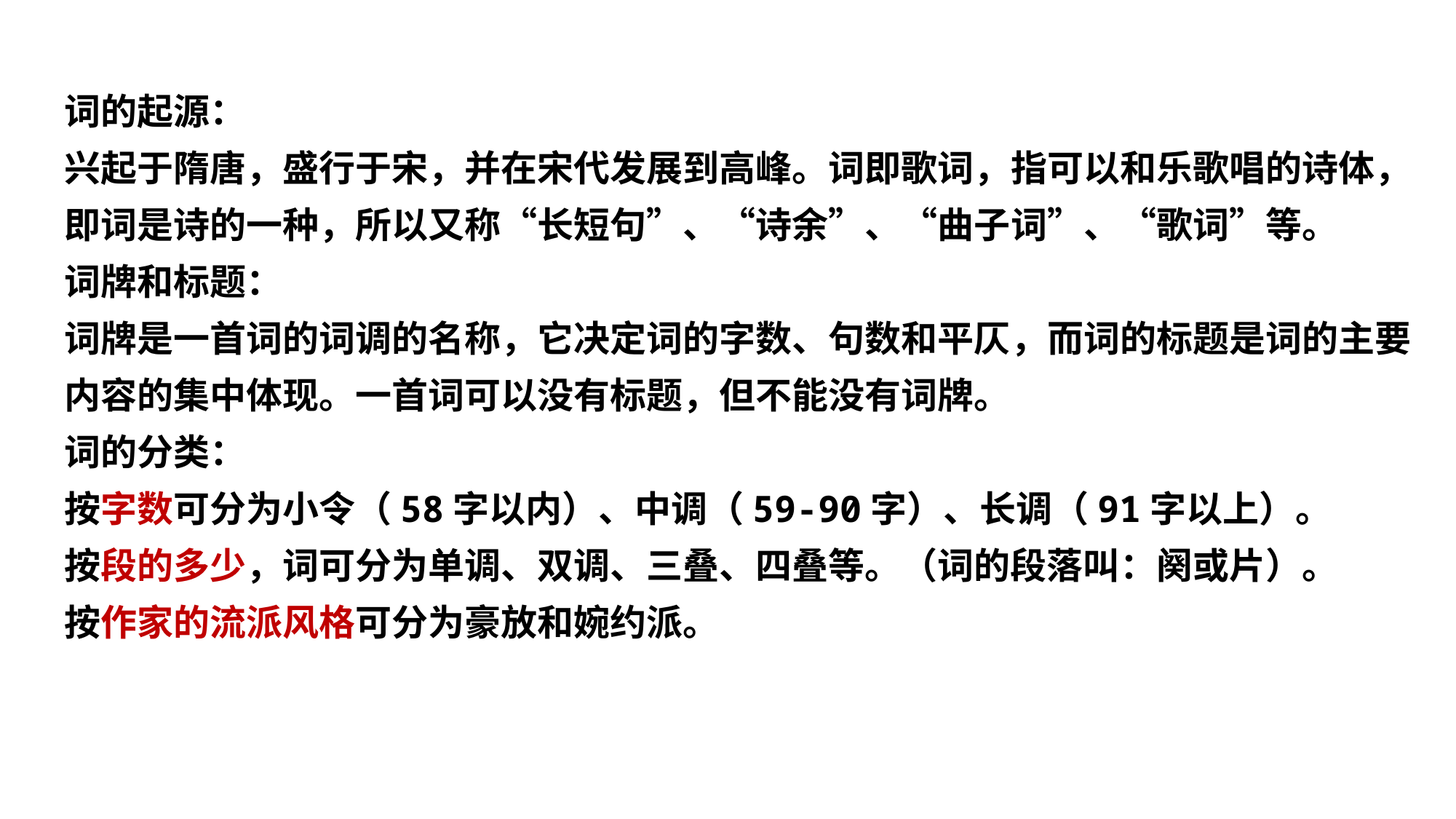

文体知识
词的起源：
兴起于隋唐，盛行于宋，并在宋代发展到高峰。词即歌词，指可以和乐歌唱的诗体，即词是诗的一种，所以又称“长短句”、“诗余”、“曲子词”、“歌词”等。
词牌和标题：
词牌是一首词的词调的名称，它决定词的字数、句数和平仄，而词的标题是词的主要内容的集中体现。一首词可以没有标题，但不能没有词牌。
词的分类：
按字数可分为小令（58字以内）、中调（59-90字）、长调（91字以上）。
按段的多少，词可分为单调、双调、三叠、四叠等。（词的段落叫：阕或片）。
按作家的流派风格可分为豪放和婉约派。